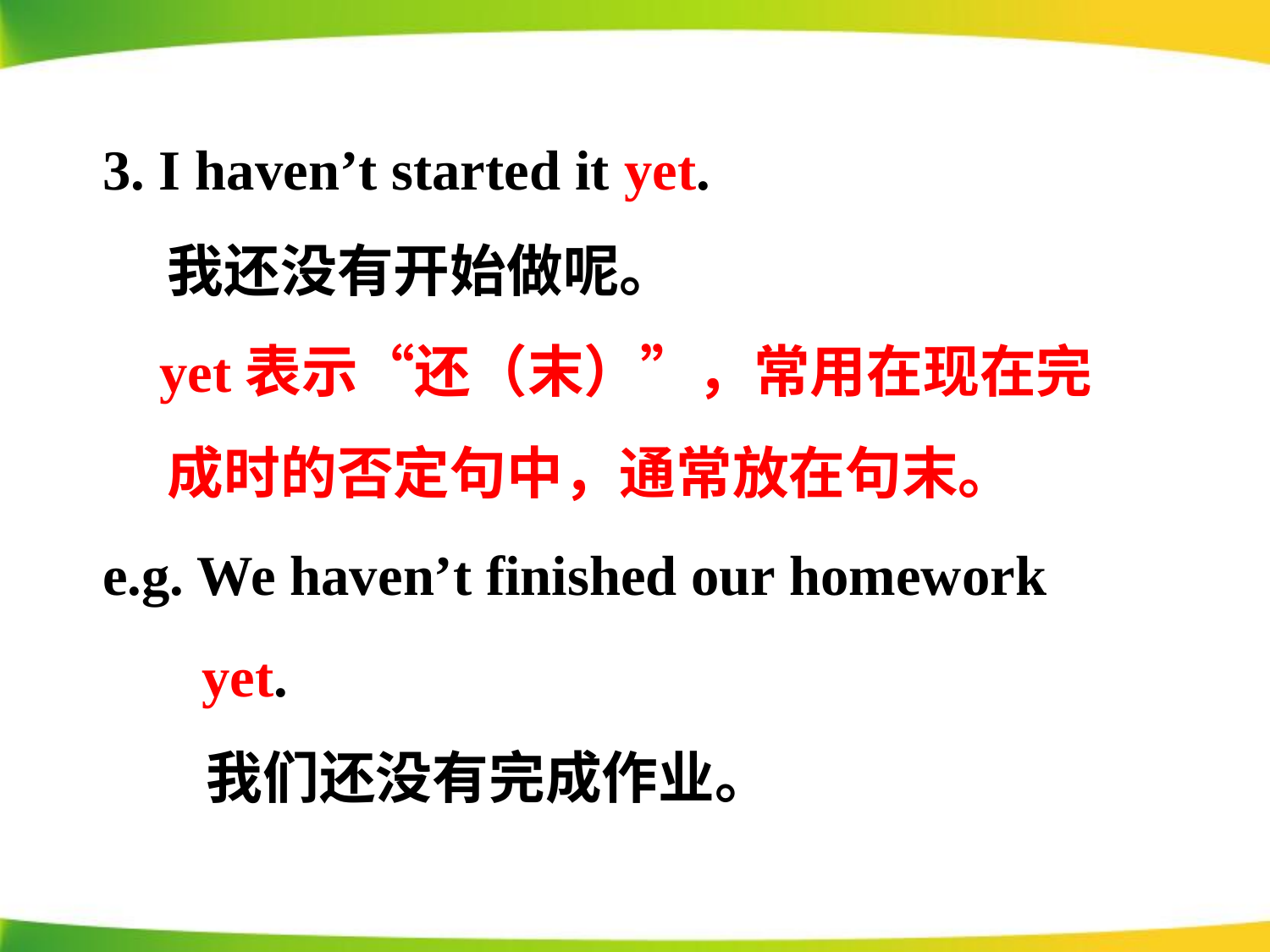

3. I haven’t started it yet.
    我还没有开始做呢。
    yet表示“还（末）”，常用在现在完
    成时的否定句中，通常放在句末。
e.g. We haven’t finished our homework
       yet.
       我们还没有完成作业。